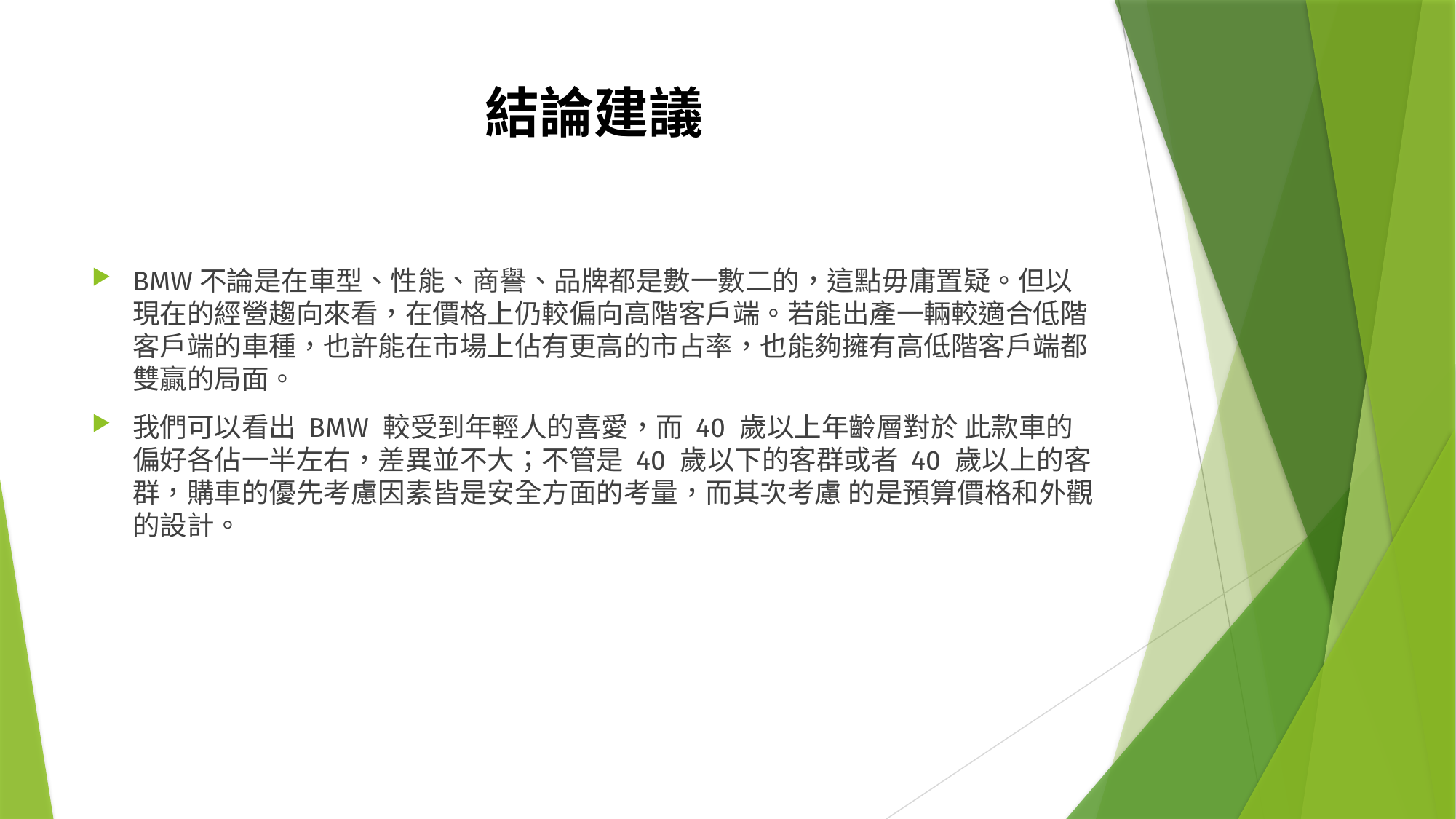

# 結論建議
BMW不論是在車型、性能、商譽、品牌都是數一數二的，這點毋庸置疑。但以現在的經營趨向來看，在價格上仍較偏向高階客戶端。若能出產一輛較適合低階客戶端的車種，也許能在市場上佔有更高的市占率，也能夠擁有高低階客戶端都雙贏的局面。
我們可以看出 BMW 較受到年輕人的喜愛，而 40 歲以上年齡層對於 此款車的偏好各佔一半左右，差異並不大；不管是 40 歲以下的客群或者 40 歲以上的客群，購車的優先考慮因素皆是安全方面的考量，而其次考慮 的是預算價格和外觀的設計。